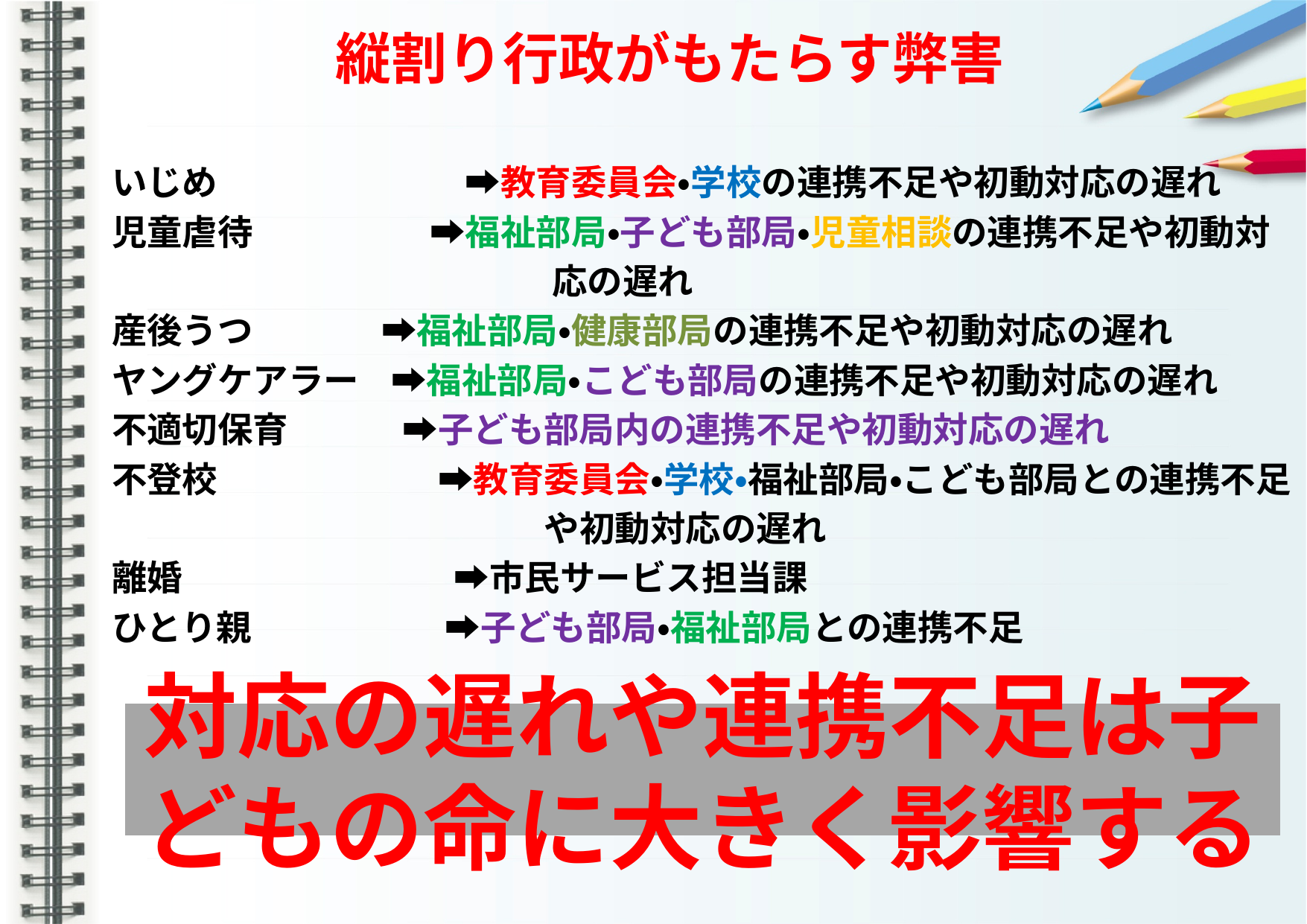

縦割り行政がもたらす弊害
いじめ　　　　　　　➡教育委員会・学校の連携不足や初動対応の遅れ
児童虐待　　　　　➡福祉部局・子ども部局・児童相談の連携不足や初動対
　　　　　　　　　　　　  応の遅れ
産後うつ                ➡福祉部局・健康部局の連携不足や初動対応の遅れ
ヤングケアラー    ➡福祉部局・こども部局の連携不足や初動対応の遅れ
不適切保育　　　 ➡子ども部局内の連携不足や初動対応の遅れ
不登校　　　　　　 ➡教育委員会・学校・福祉部局・こども部局との連携不足
　　　　　　　　　　　　 や初動対応の遅れ
離婚　　　　　　　   ➡市民サービス担当課
ひとり親　　　　　  ➡子ども部局・福祉部局との連携不足

対応の遅れや連携不足は子どもの命に大きく影響する